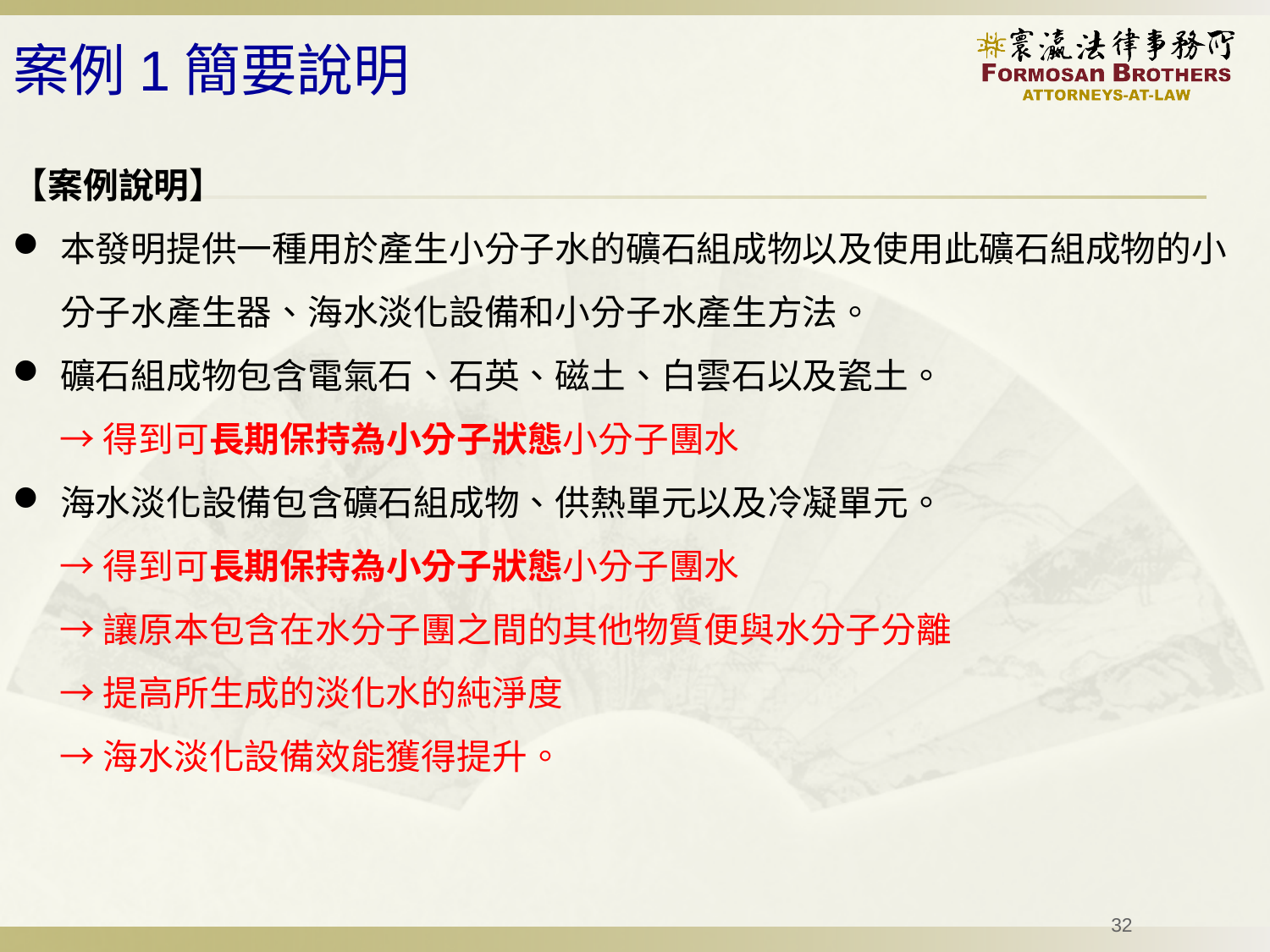

# 案例1簡要說明
【案例說明】
本發明提供一種用於產生小分子水的礦石組成物以及使用此礦石組成物的小分子水產生器、海水淡化設備和小分子水產生方法。
礦石組成物包含電氣石、石英、磁土、白雲石以及瓷土。
      →得到可長期保持為小分子狀態小分子團水
海水淡化設備包含礦石組成物、供熱單元以及冷凝單元。
      →得到可長期保持為小分子狀態小分子團水
      →讓原本包含在水分子團之間的其他物質便與水分子分離
      →提高所生成的淡化水的純淨度
      →海水淡化設備效能獲得提升。
32